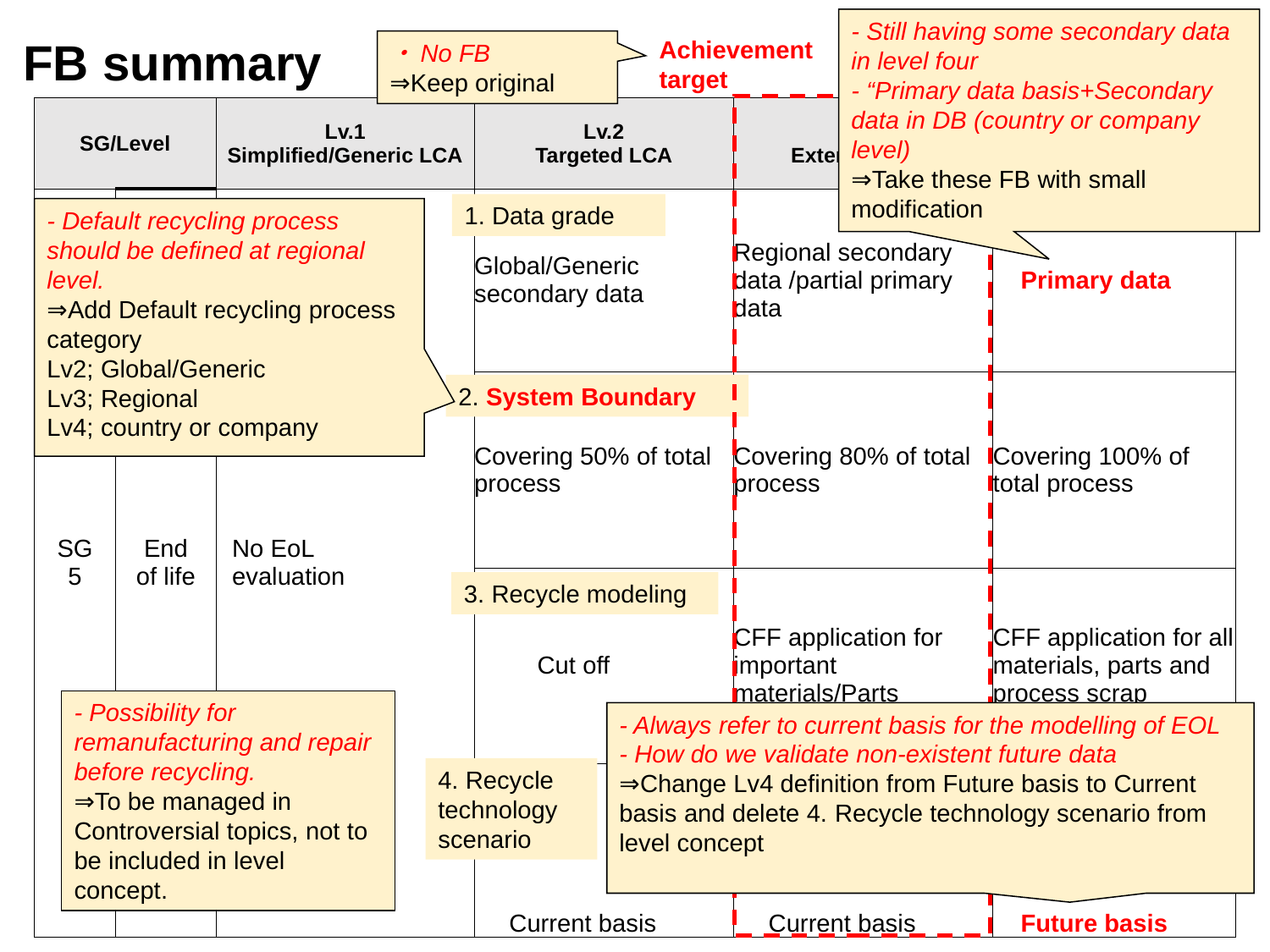

- Still having some secondary data in level four
- “Primary data basis+Secondary data in DB (country or company level)
⇒Take these FB with small modification

Achievement
target
・No FB
⇒Keep original
FB summary

| SG/Level |  | Lv.1 Simplified/Generic LCA | Lv.2 Targeted LCA | Lv.3 Extended LCA | Lv.4 Full LCA |
| --- | --- | --- | --- | --- | --- |
| SG5 | End of life | No EoL evaluation | Global/Generic secondary data | Regional secondary data /partial primary data | Primary data |
|  |  |  | Covering 50% of total process | Covering 80% of total process | Covering 100% of total process |
|  |  |  | Cut off | CFF application for important materials/Parts | CFF application for all materials, parts and process scrap |
|  |  |  | Current basis | Current basis | Future basis |
1. Data grade
- Default recycling process should be defined at regional level.
⇒Add Default recycling process category
Lv2; Global/Generic
Lv3; Regional
Lv4; country or company
2. System Boundary
3. Recycle modeling
- Possibility for remanufacturing and repair before recycling.
⇒To be managed in Controversial topics, not to be included in level concept.
- Always refer to current basis for the modelling of EOL
- How do we validate non-existent future data
⇒Change Lv4 definition from Future basis to Current basis and delete 4. Recycle technology scenario from level concept
4. Recycle technology scenario